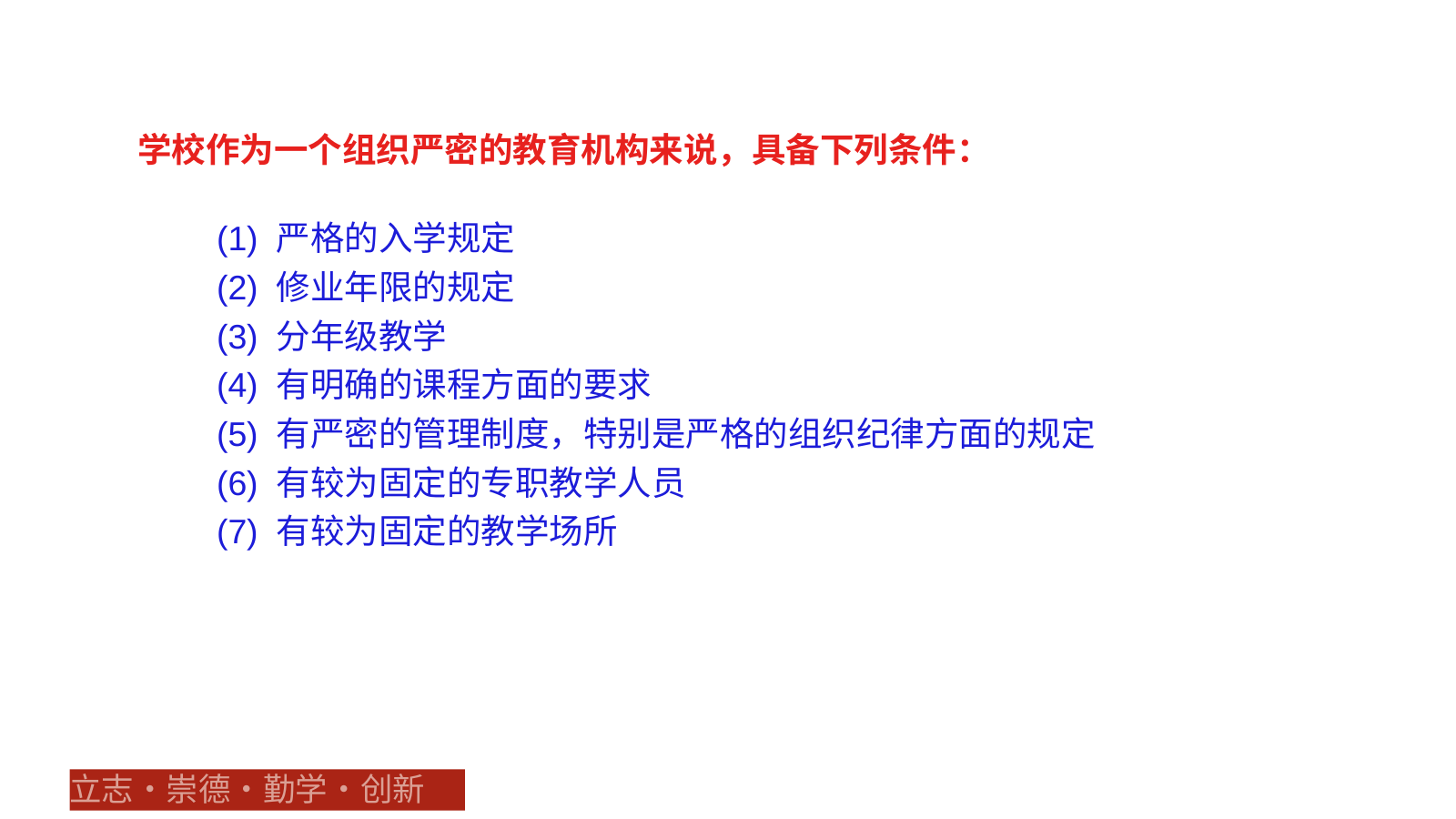

学校作为一个组织严密的教育机构来说，具备下列条件：
(1) 严格的入学规定
(2) 修业年限的规定
(3) 分年级教学
(4) 有明确的课程方面的要求
(5) 有严密的管理制度，特别是严格的组织纪律方面的规定
(6) 有较为固定的专职教学人员
(7) 有较为固定的教学场所
立志•崇德•勤学•创新